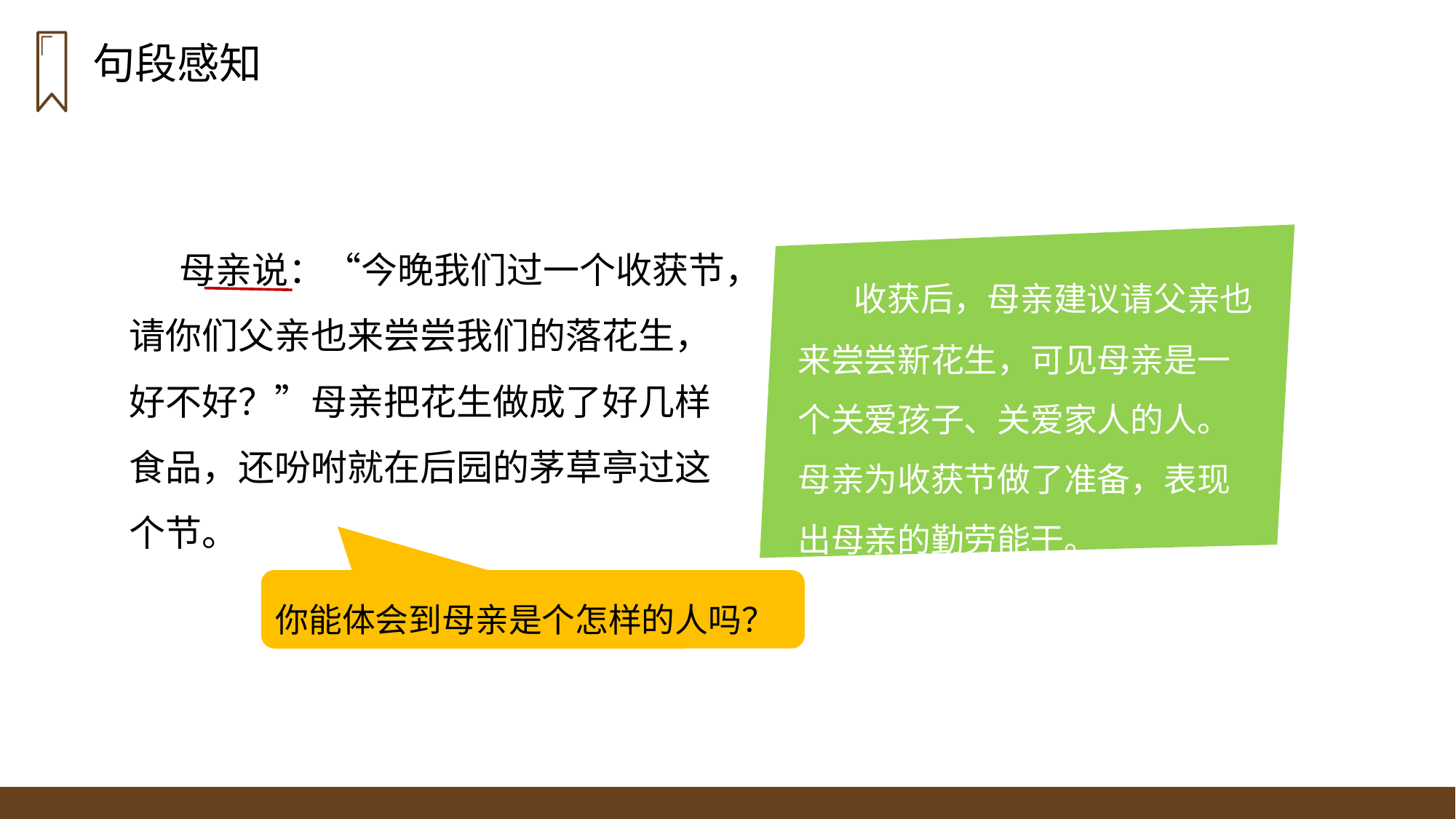

句段感知
     母亲说：“今晚我们过一个收获节，请你们父亲也来尝尝我们的落花生，好不好？”母亲把花生做成了好几样食品，还吩咐就在后园的茅草亭过这个节。

      收获后，母亲建议请父亲也来尝尝新花生，可见母亲是一个关爱孩子、关爱家人的人。母亲为收获节做了准备，表现出母亲的勤劳能干。
你能体会到母亲是个怎样的人吗？